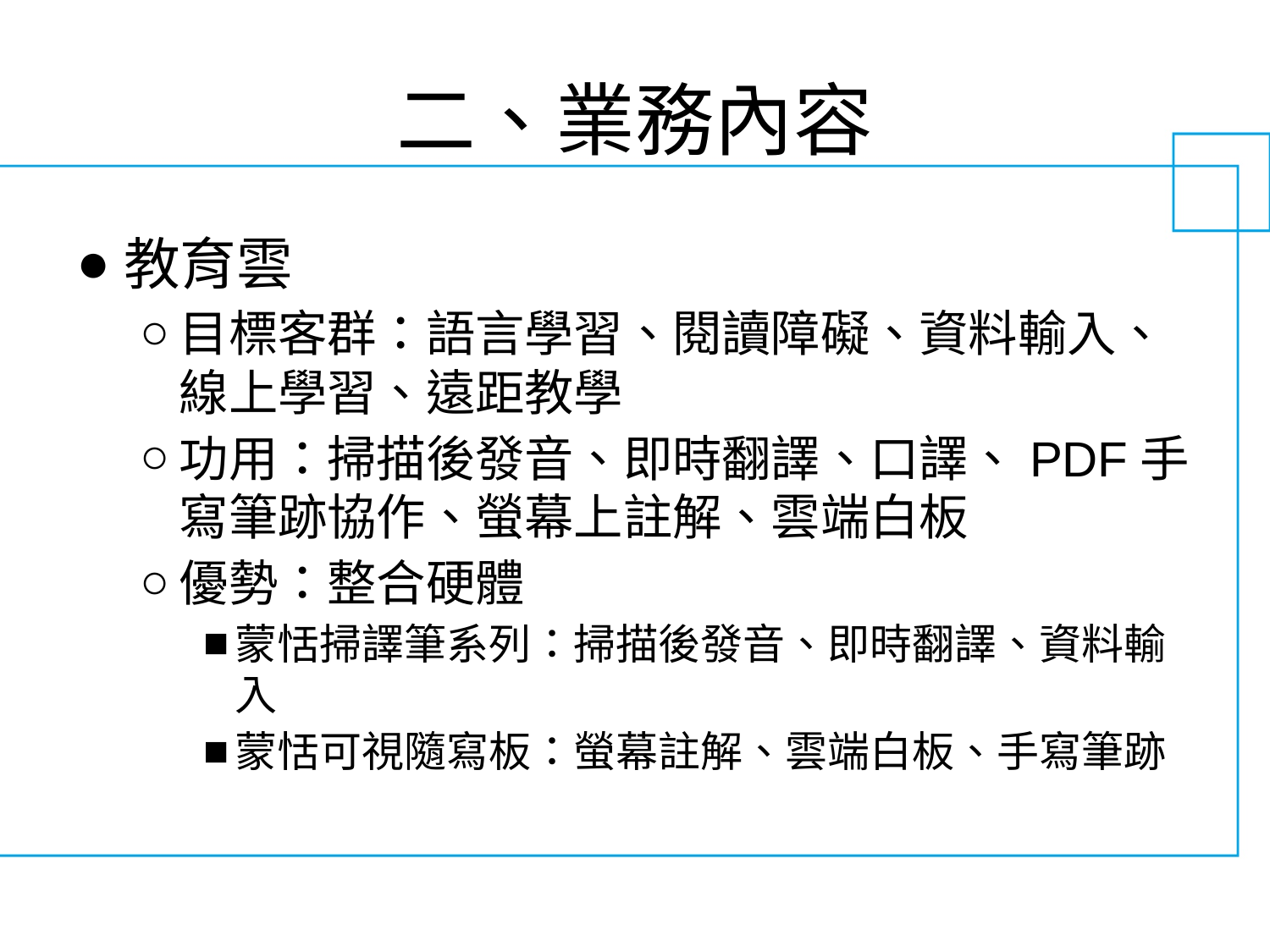

# 二、業務內容
教育雲
目標客群：語言學習、閱讀障礙、資料輸入、線上學習、遠距教學
功用：掃描後發音、即時翻譯、口譯、PDF手寫筆跡協作、螢幕上註解、雲端白板
優勢：整合硬體
蒙恬掃譯筆系列：掃描後發音、即時翻譯、資料輸入
蒙恬可視隨寫板：螢幕註解、雲端白板、手寫筆跡